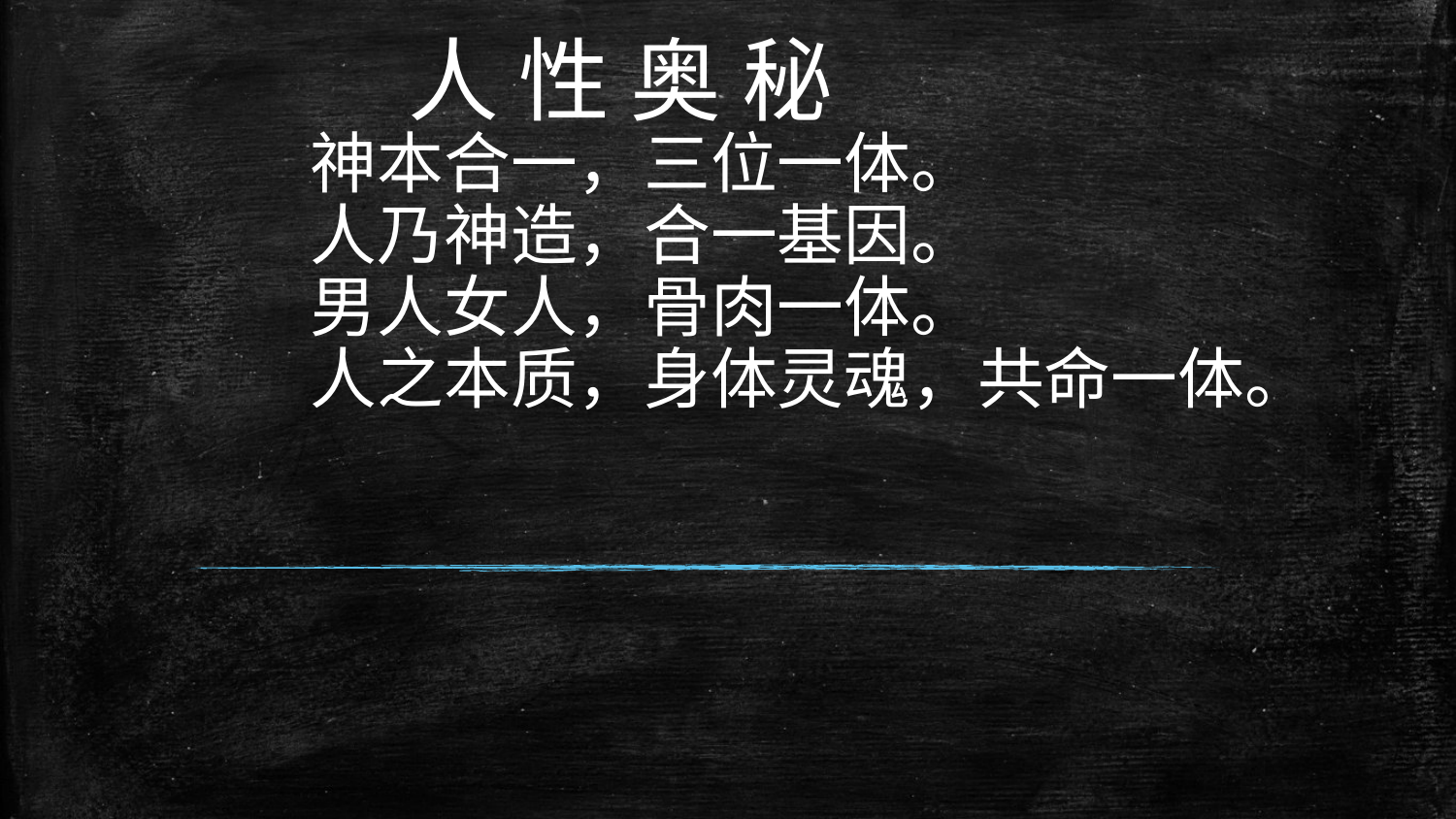

人 性 奥 秘
# 神本合一，三位一体。 人乃神造，合一基因。 男人女人，骨肉一体。 人之本质，身体灵魂，共命一体。